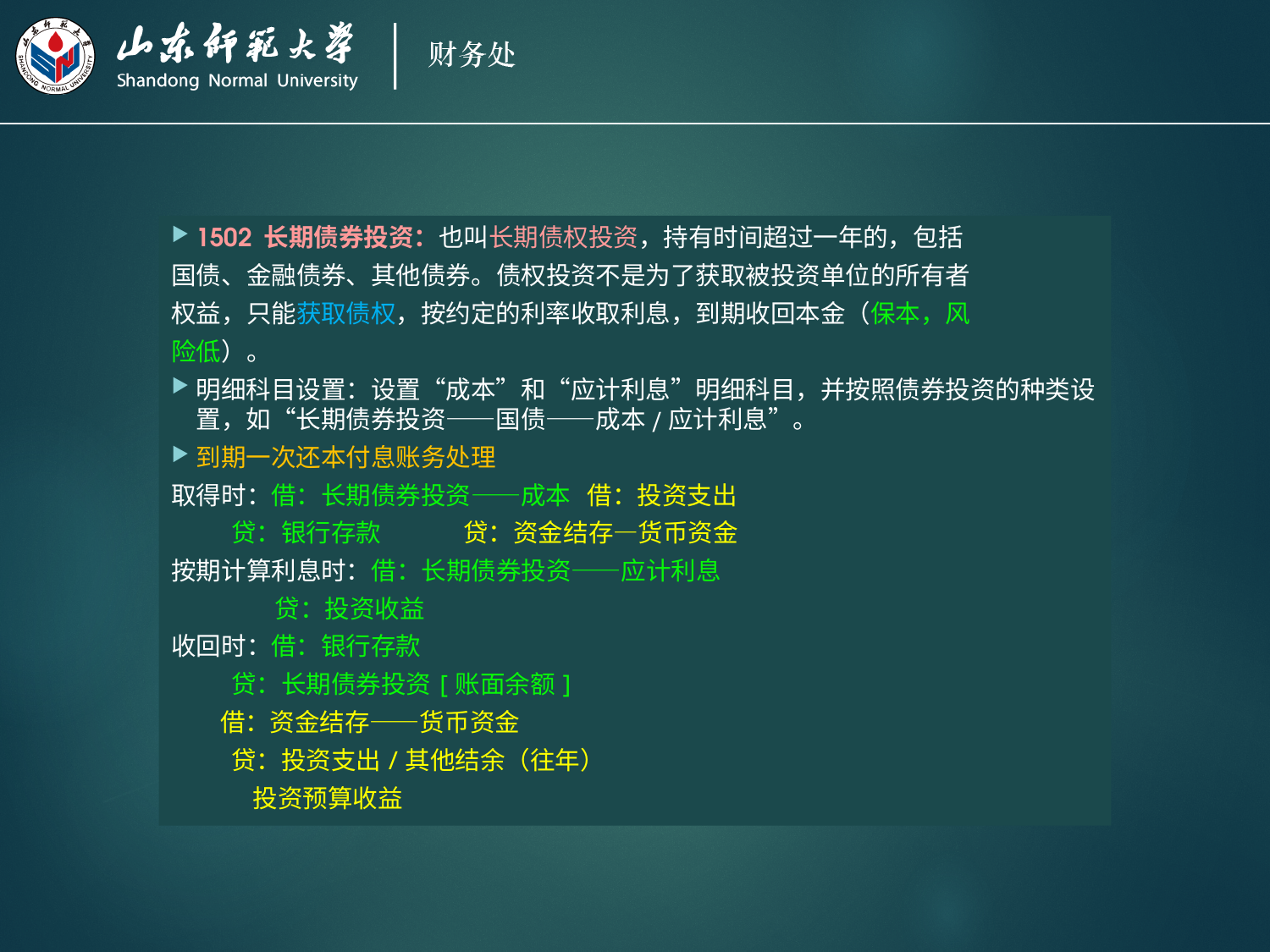

1502 长期债券投资：也叫长期债权投资，持有时间超过一年的，包括
国债、金融债券、其他债券。债权投资不是为了获取被投资单位的所有者
权益，只能获取债权，按约定的利率收取利息，到期收回本金（保本，风
险低）。
明细科目设置：设置“成本”和“应计利息”明细科目，并按照债券投资的种类设置，如“长期债券投资——国债——成本/应计利息”。
到期一次还本付息账务处理
取得时：借：长期债券投资——成本   借：投资支出
          贷：银行存款               贷：资金结存—货币资金
按期计算利息时：借：长期债券投资——应计利息
                  贷：投资收益
收回时：借：银行存款
          贷：长期债券投资[账面余额]
        借：资金结存——货币资金
          贷：投资支出/其他结余（往年）
              投资预算收益